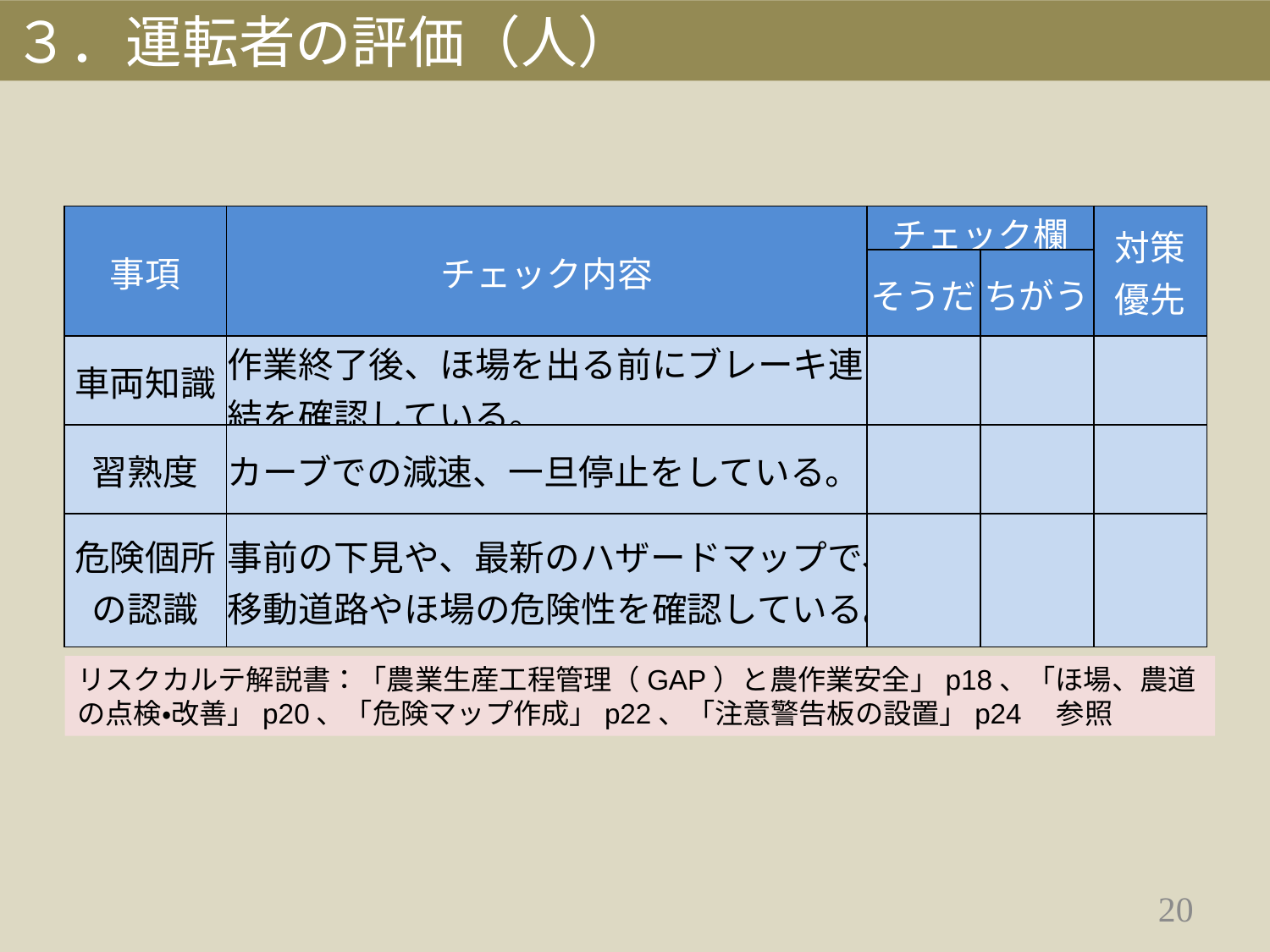

３．運転者の評価（人）
| 事項 | チェック内容 | チェック欄 |  | 対策 優先 |
| --- | --- | --- | --- | --- |
|  |  | そうだ | ちがう |  |
| 車両知識 | 作業終了後、ほ場を出る前にブレーキ連結を確認している。 |  |  |  |
| 習熟度 | カーブでの減速、一旦停止をしている。 |  |  |  |
| 危険個所の認識 | 事前の下見や、最新のハザードマップで、移動道路やほ場の危険性を確認している。 |  |  |  |
リスクカルテ解説書：「農業生産工程管理（GAP）と農作業安全」p18、「ほ場、農道の点検・改善」p20、「危険マップ作成」p22、「注意警告板の設置」p24　参照
20